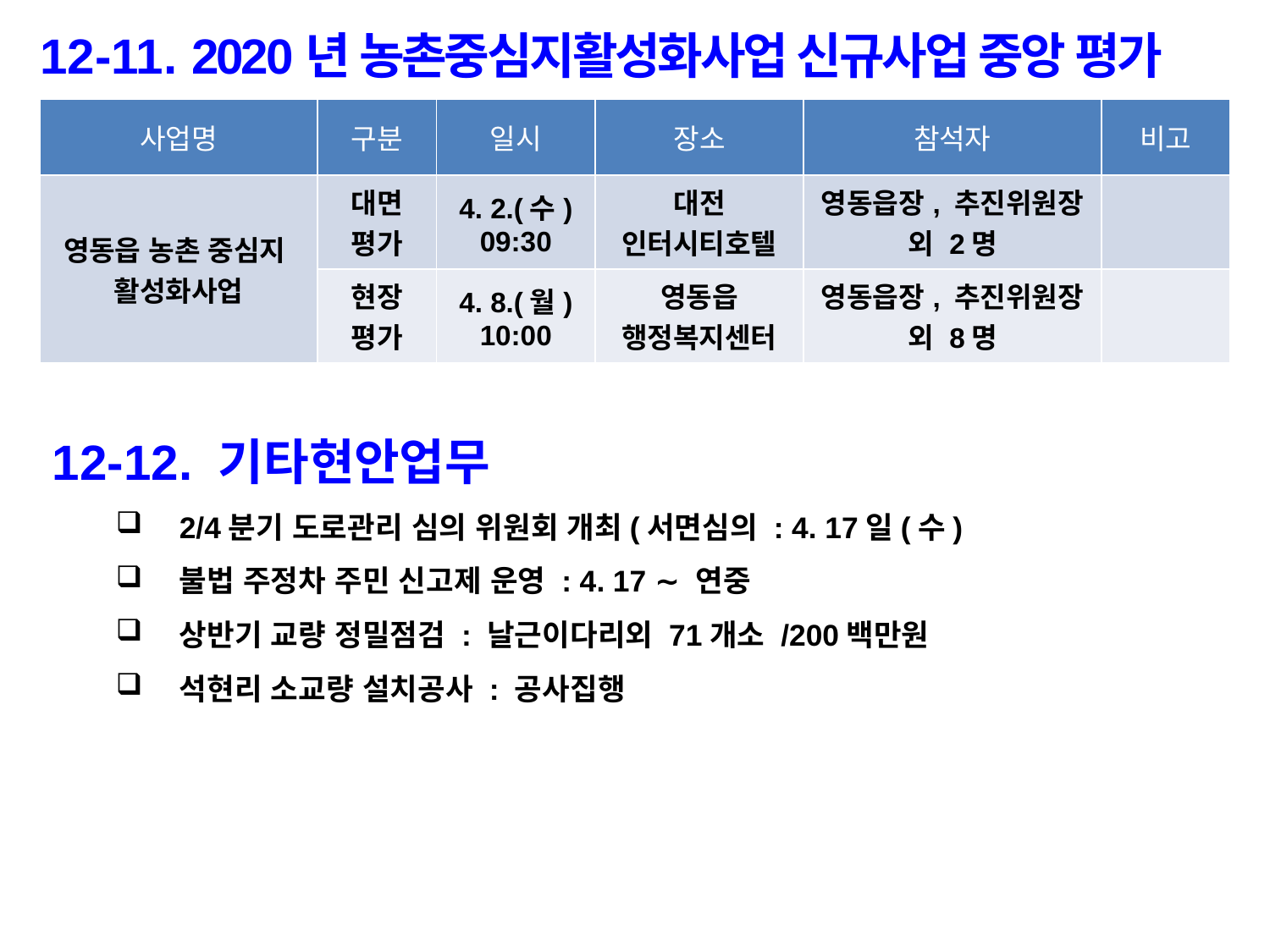

12-11. 2020년 농촌중심지활성화사업 신규사업 중앙 평가

| 사업명 | 구분 | 일시 | 장소 | 참석자 | 비고 |
| --- | --- | --- | --- | --- | --- |
| 영동읍 농촌 중심지 활성화사업 | 대면 평가 | 4. 2.(수) 09:30 | 대전 인터시티호텔 | 영동읍장, 추진위원장 외 2명 |  |
|  | 현장 평가 | 4. 8.(월) 10:00 | 영동읍 행정복지센터 | 영동읍장, 추진위원장 외 8명 |  |

12-12. 기타현안업무
2/4분기 도로관리 심의 위원회 개최(서면심의 : 4. 17일(수)
불법 주정차 주민 신고제 운영 : 4. 17 ∼ 연중
상반기 교량 정밀점검 : 날근이다리외 71개소 /200백만원
석현리 소교량 설치공사 : 공사집행